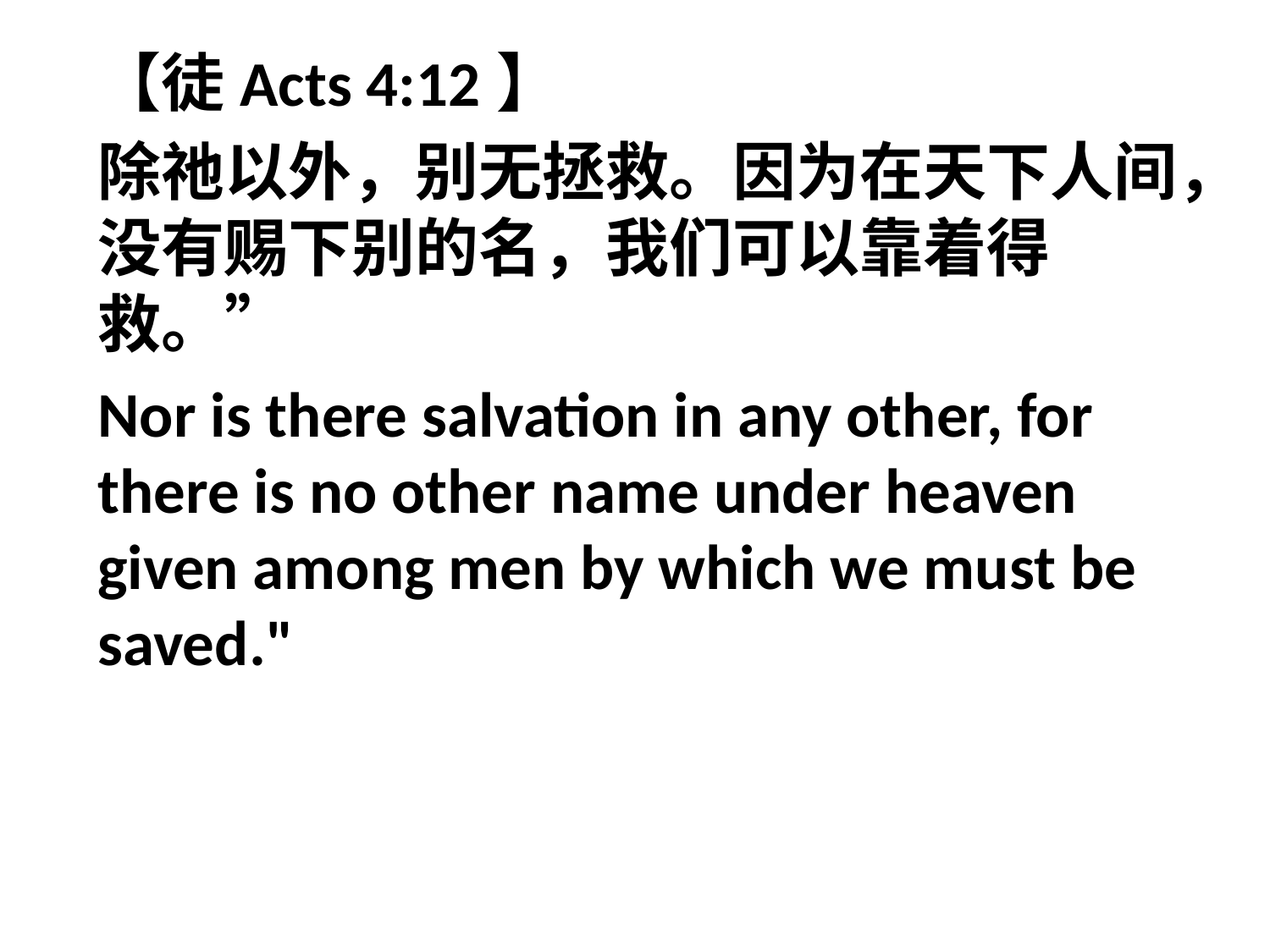

【徒Acts 4:12】
除祂以外，别无拯救。因为在天下人间，没有赐下别的名，我们可以靠着得救。”
Nor is there salvation in any other, for there is no other name under heaven given among men by which we must be saved."